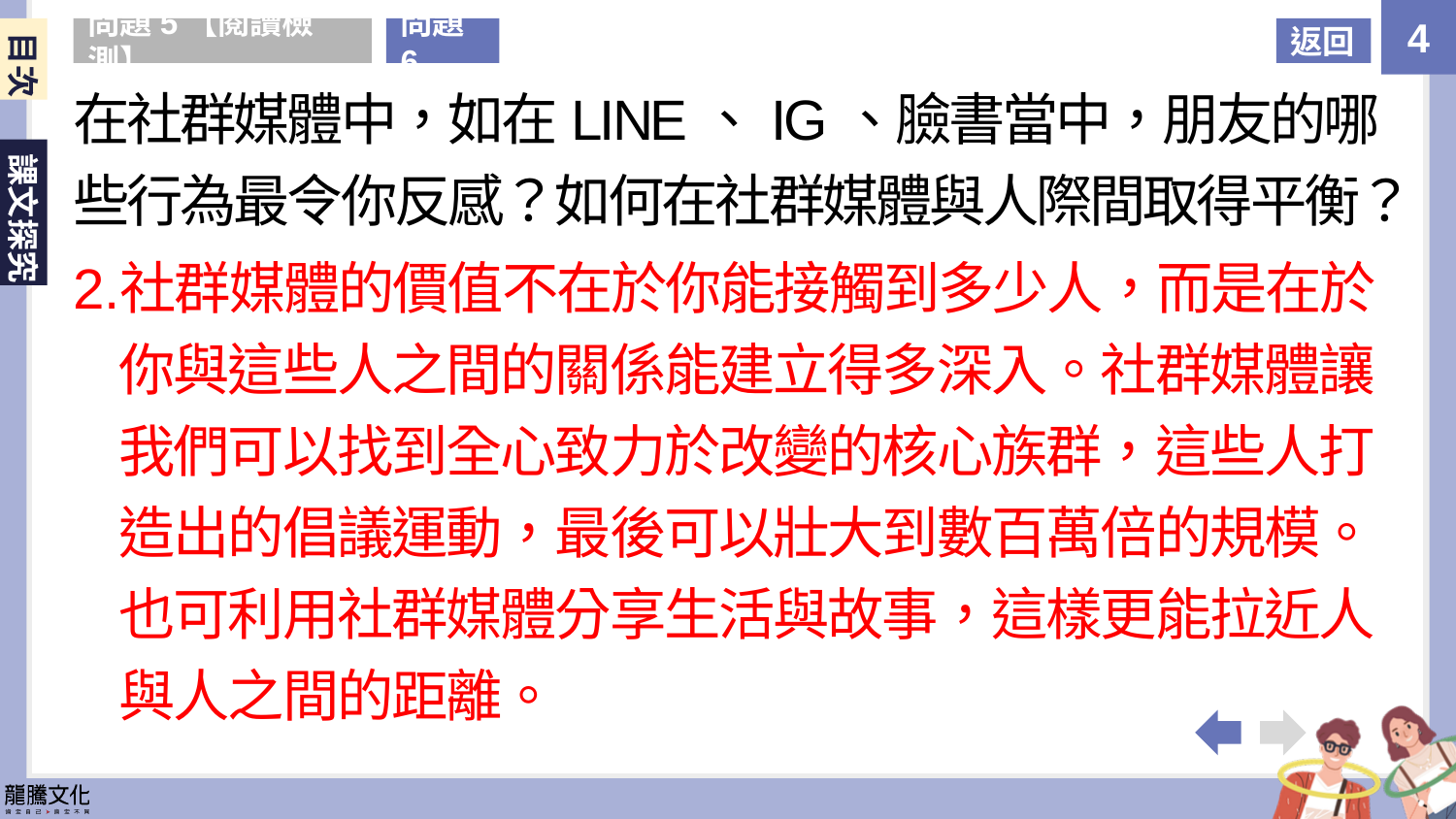

目次
問題5【閱讀檢測】
問題6
返回
在社群媒體中，如在LINE、IG、臉書當中，朋友的哪些行為最令你反感？如何在社群媒體與人際間取得平衡？
社群媒體的價值不在於你能接觸到多少人，而是在於你與這些人之間的關係能建立得多深入。社群媒體讓我們可以找到全心致力於改變的核心族群，這些人打造出的倡議運動，最後可以壯大到數百萬倍的規模。也可利用社群媒體分享生活與故事，這樣更能拉近人與人之間的距離。